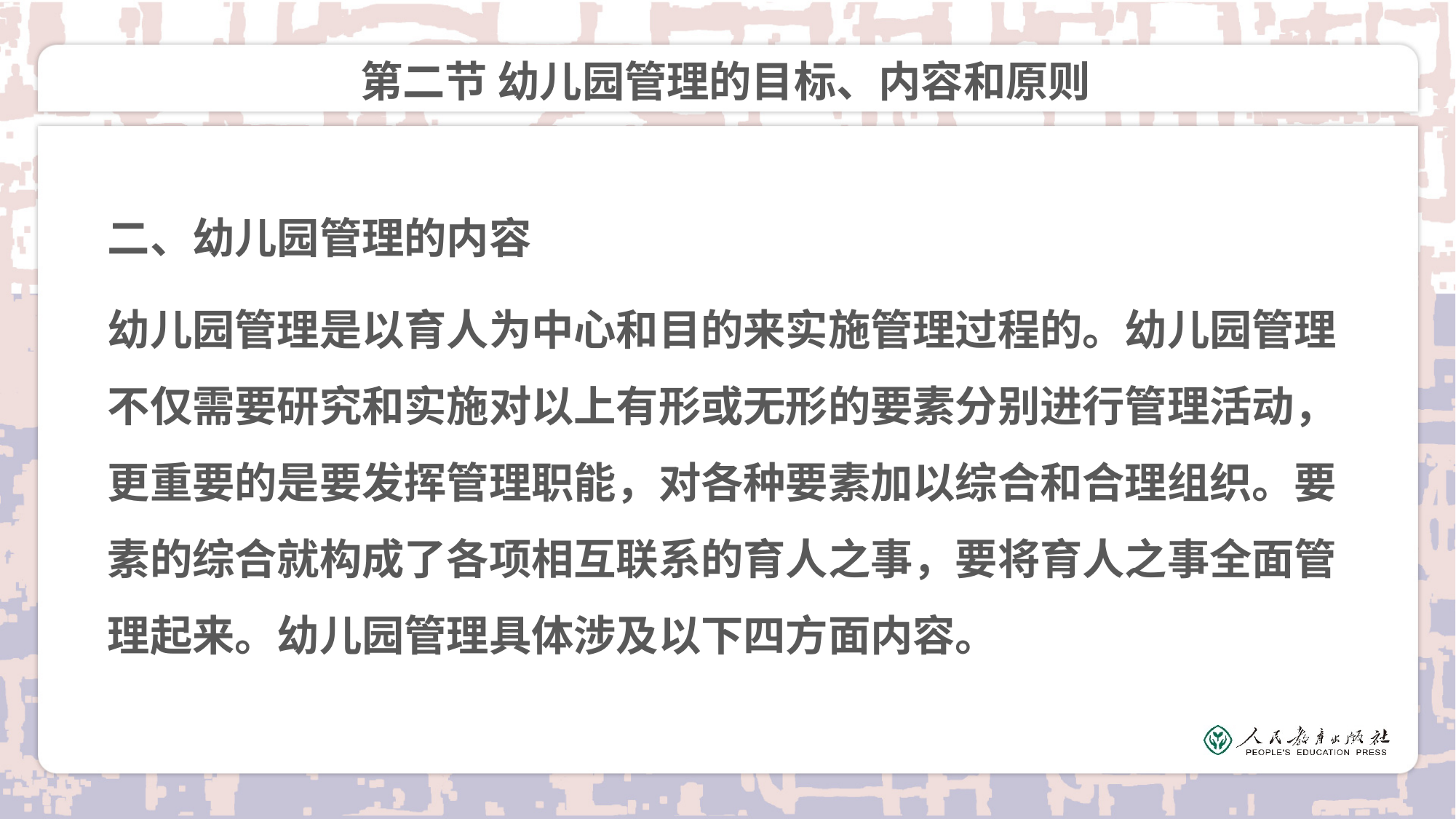

# 第二节 幼儿园管理的目标、内容和原则
二、幼儿园管理的内容
幼儿园管理是以育人为中心和目的来实施管理过程的。幼儿园管理不仅需要研究和实施对以上有形或无形的要素分别进行管理活动，更重要的是要发挥管理职能，对各种要素加以综合和合理组织。要素的综合就构成了各项相互联系的育人之事，要将育人之事全面管理起来。幼儿园管理具体涉及以下四方面内容。